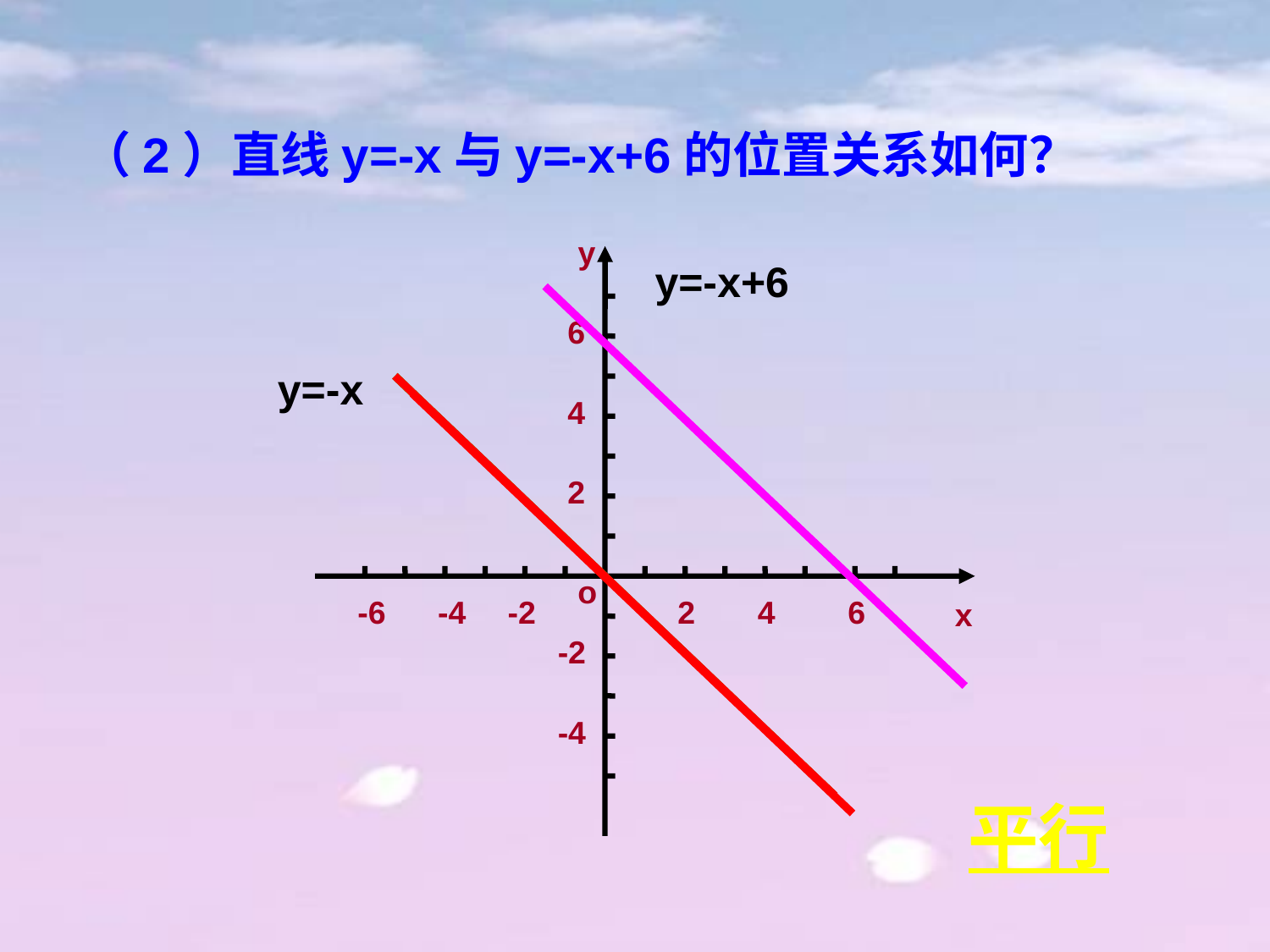

（2）直线y=-x与y=-x+6的位置关系如何？
y

y=-x+6

6

y=-x

4

2

o

-6
-4
-2
2
4
6
x

-2

-4

平行